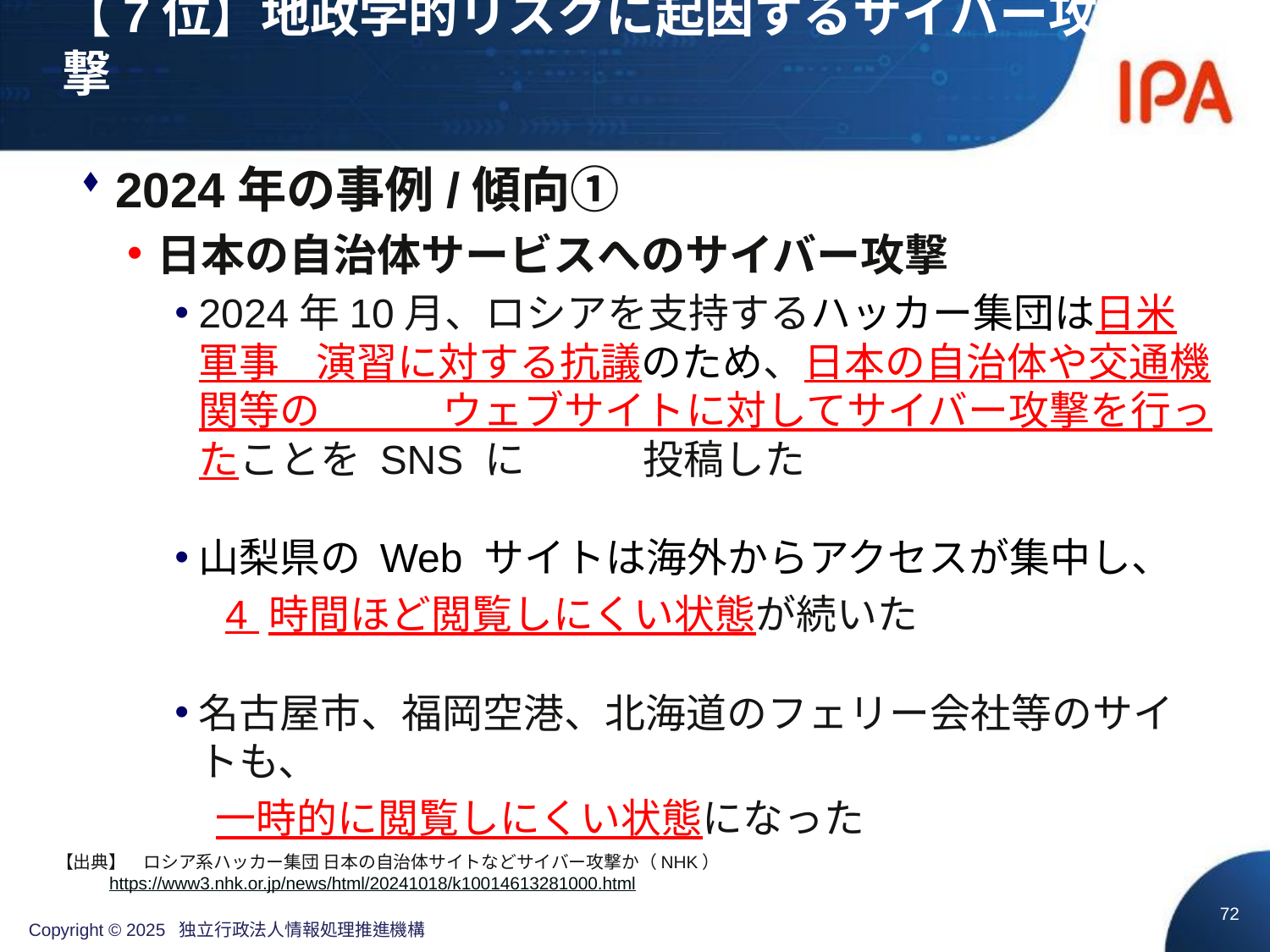

# 【7位】地政学的リスクに起因するサイバー攻撃
2024年の事例/傾向①
日本の自治体サービスへのサイバー攻撃
2024年10月、ロシアを支持するハッカー集団は日米軍事    演習に対する抗議のため、日本の自治体や交通機関等の　　　ウェブサイトに対してサイバー攻撃を行ったことを SNS に　　    投稿した

山梨県の Web サイトは海外からアクセスが集中し、
　4 時間ほど閲覧しにくい状態が続いた

名古屋市、福岡空港、北海道のフェリー会社等のサイトも、
　一時的に閲覧しにくい状態になった
【出典】　ロシア系ハッカー集団 日本の自治体サイトなどサイバー攻撃か（NHK）
           https://www3.nhk.or.jp/news/html/20241018/k10014613281000.html
72
Copyright © 2025  独立行政法人情報処理推進機構